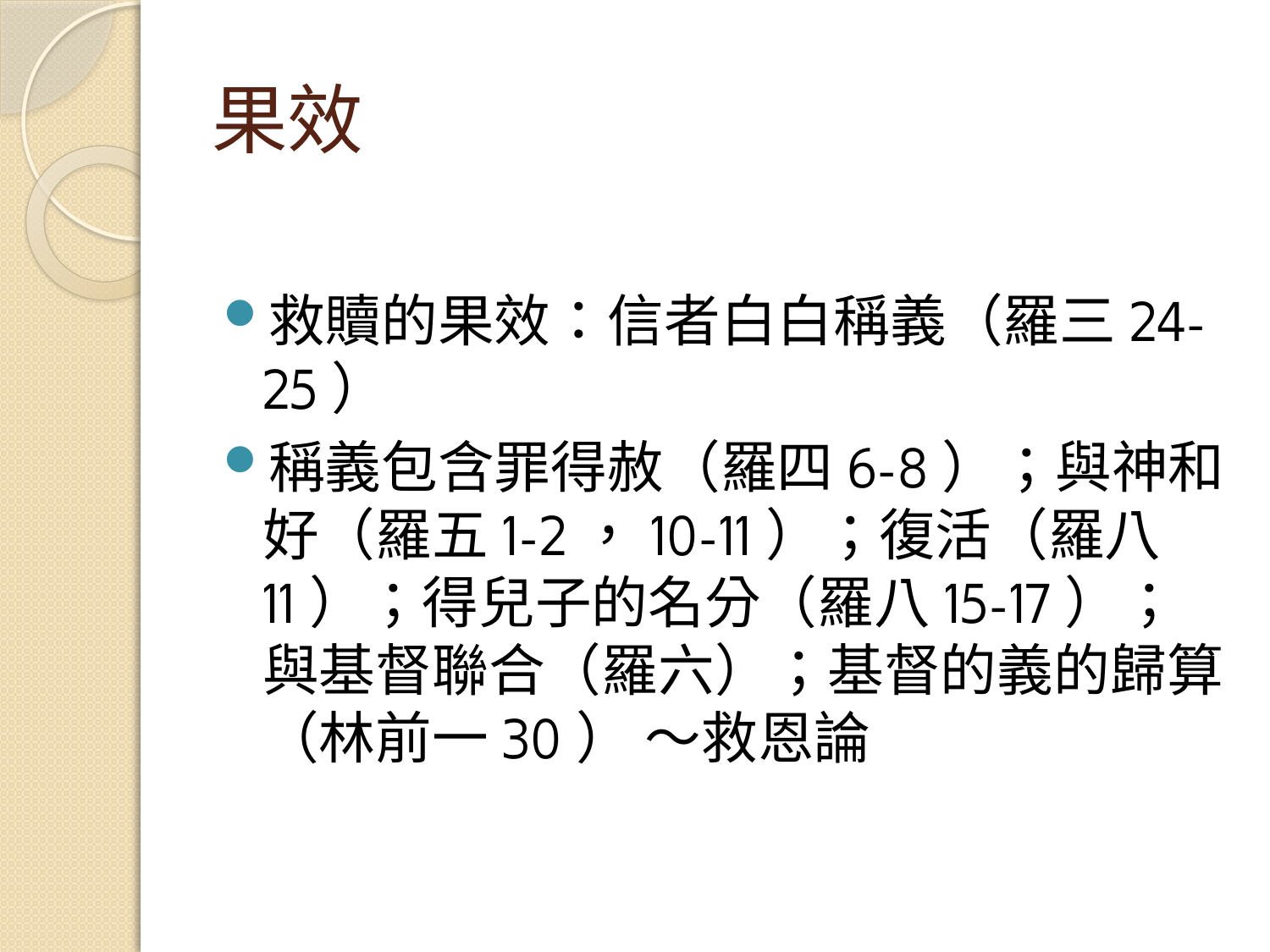

# 果效

救贖的果效：信者白白稱義（羅三24-25）
稱義包含罪得赦（羅四6-8）；與神和好（羅五1-2，10-11）；復活（羅八11）；得兒子的名分（羅八15-17）；與基督聯合（羅六）；基督的義的歸算（林前一30） ～救恩論